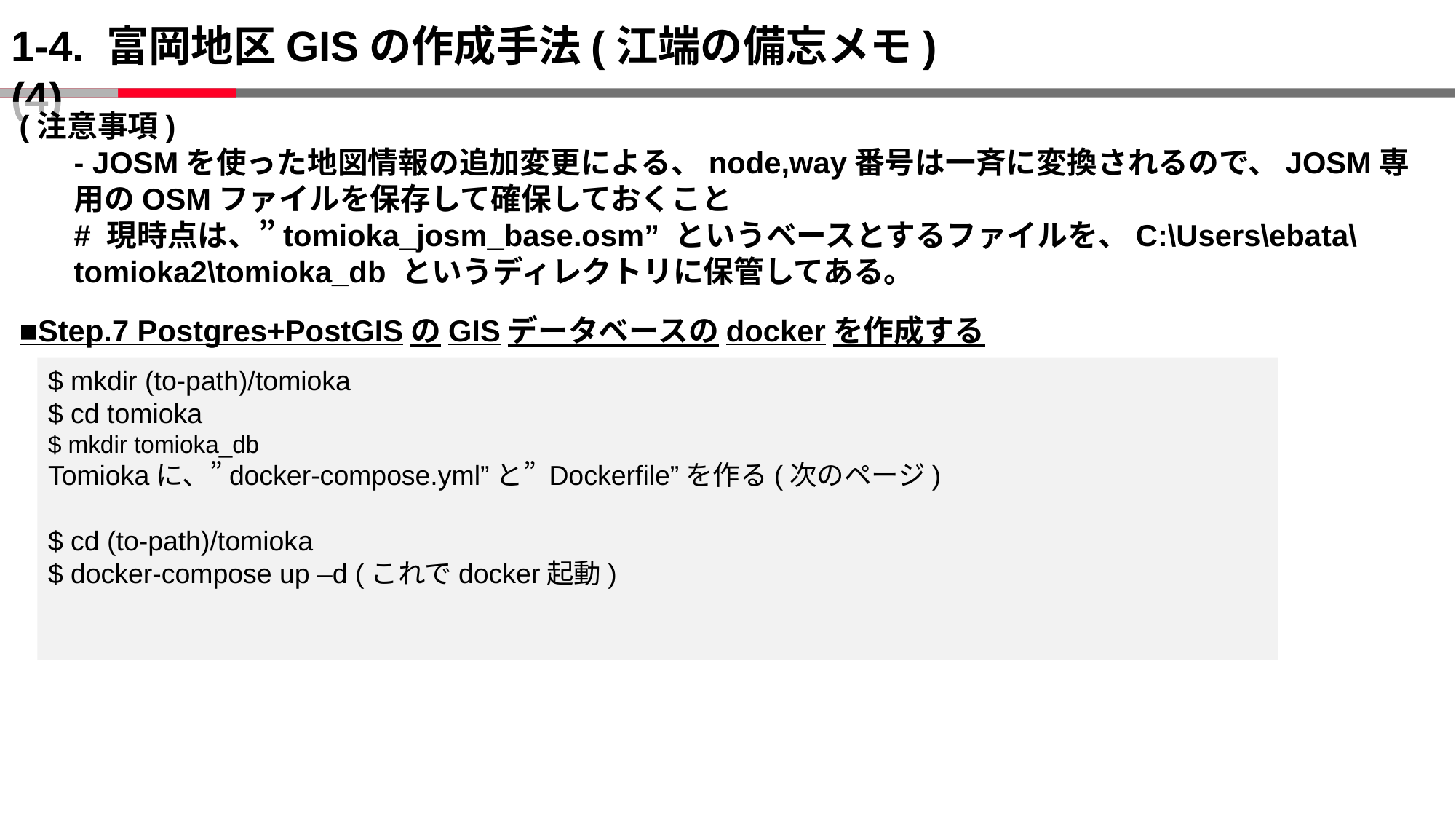

# 1-4. 富岡地区GISの作成手法(江端の備忘メモ)(4)
(注意事項)
- JOSMを使った地図情報の追加変更による、node,way番号は一斉に変換されるので、JOSM専用のOSMファイルを保存して確保しておくこと
# 現時点は、”tomioka_josm_base.osm” というベースとするファイルを、C:\Users\ebata\tomioka2\tomioka_db というディレクトリに保管してある。
■Step.7 Postgres+PostGISのGISデータベースのdockerを作成する
$ mkdir (to-path)/tomioka
$ cd tomioka
$ mkdir tomioka_db
Tomiokaに、”docker-compose.yml”と” Dockerfile”を作る(次のページ)

$ cd (to-path)/tomioka
$ docker-compose up –d (これでdocker起動)